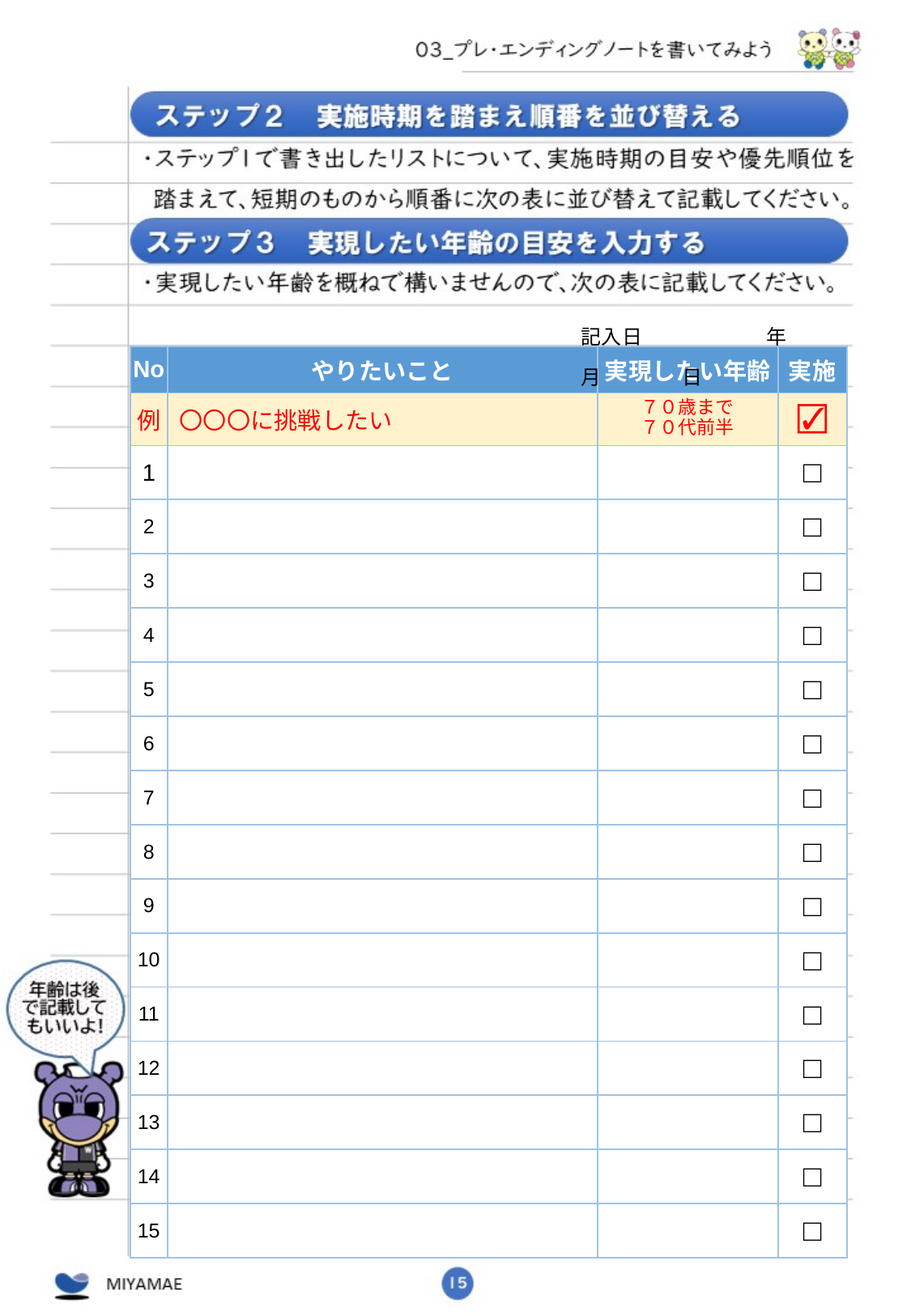

記入日　　　　　　年　　　　月　　　　日
| No | やりたいこと | 実現したい年齢 | 実施 |
| --- | --- | --- | --- |
| 例 | 〇〇〇に挑戦したい | ７０歳まで ７０代前半 | ☑ |
| 1 |  |  | □ |
| 2 |  |  | □ |
| 3 |  |  | □ |
| 4 |  |  | □ |
| 5 |  |  | □ |
| 6 |  |  | □ |
| 7 |  |  | □ |
| 8 |  |  | □ |
| 9 |  |  | □ |
| 10 |  |  | □ |
| 11 |  |  | □ |
| 12 |  |  | □ |
| 13 |  |  | □ |
| 14 |  |  | □ |
| 15 |  |  | □ |